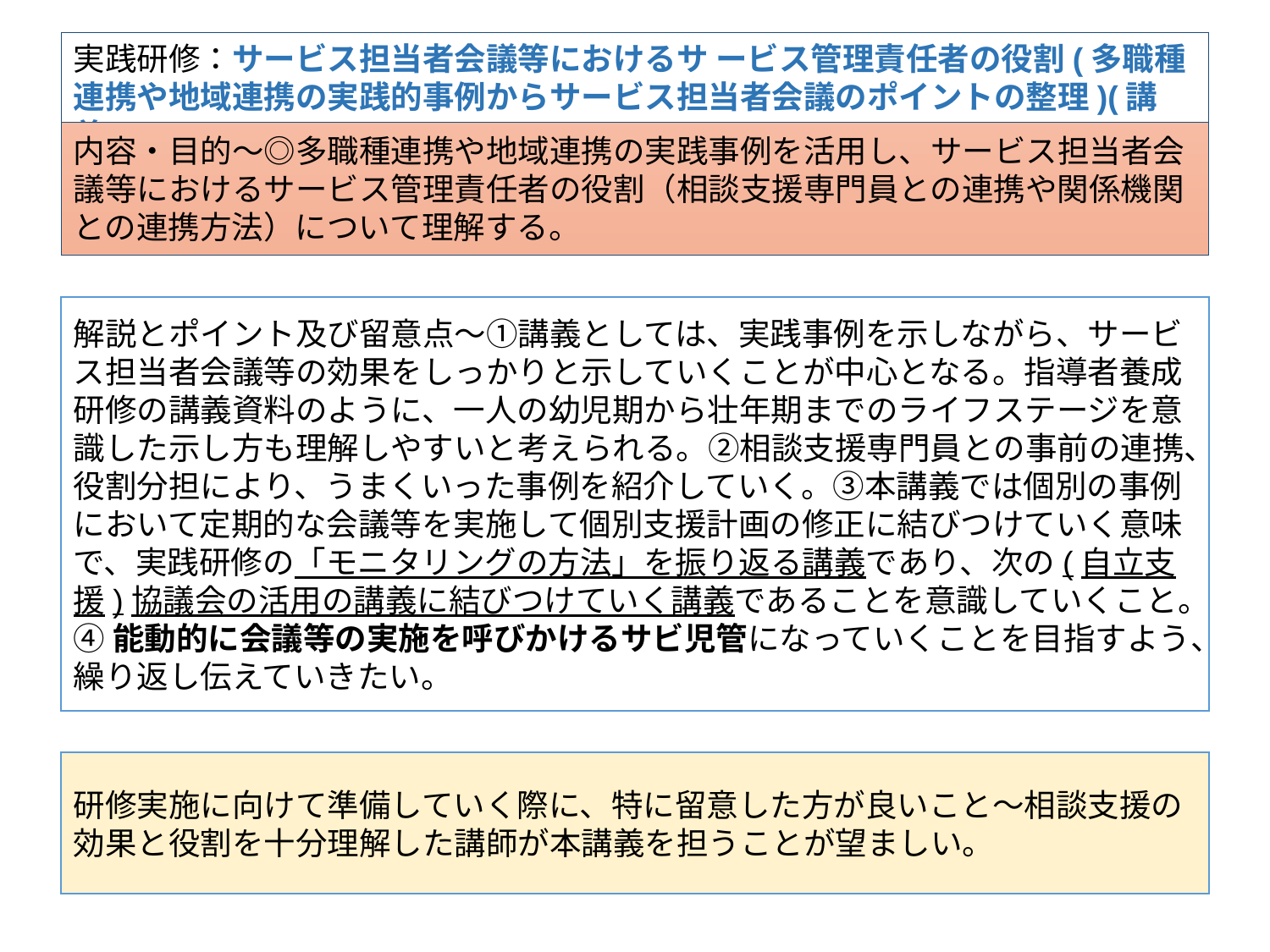

実践研修：サービス担当者会議等におけるサ ービス管理責任者の役割(多職種連携や地域連携の実践的事例からサービス担当者会議のポイントの整理)(講義)
内容・目的～◎多職種連携や地域連携の実践事例を活用し、サービス担当者会議等におけるサービス管理責任者の役割（相談支援専門員との連携や関係機関との連携方法）について理解する。
解説とポイント及び留意点～①講義としては、実践事例を示しながら、サービス担当者会議等の効果をしっかりと示していくことが中心となる。指導者養成研修の講義資料のように、一人の幼児期から壮年期までのライフステージを意識した示し方も理解しやすいと考えられる。②相談支援専門員との事前の連携、役割分担により、うまくいった事例を紹介していく。③本講義では個別の事例において定期的な会議等を実施して個別支援計画の修正に結びつけていく意味で、実践研修の「モニタリングの方法」を振り返る講義であり、次の(自立支援)協議会の活用の講義に結びつけていく講義であることを意識していくこと。
④能動的に会議等の実施を呼びかけるサビ児管になっていくことを目指すよう、繰り返し伝えていきたい。
研修実施に向けて準備していく際に、特に留意した方が良いこと～相談支援の効果と役割を十分理解した講師が本講義を担うことが望ましい。